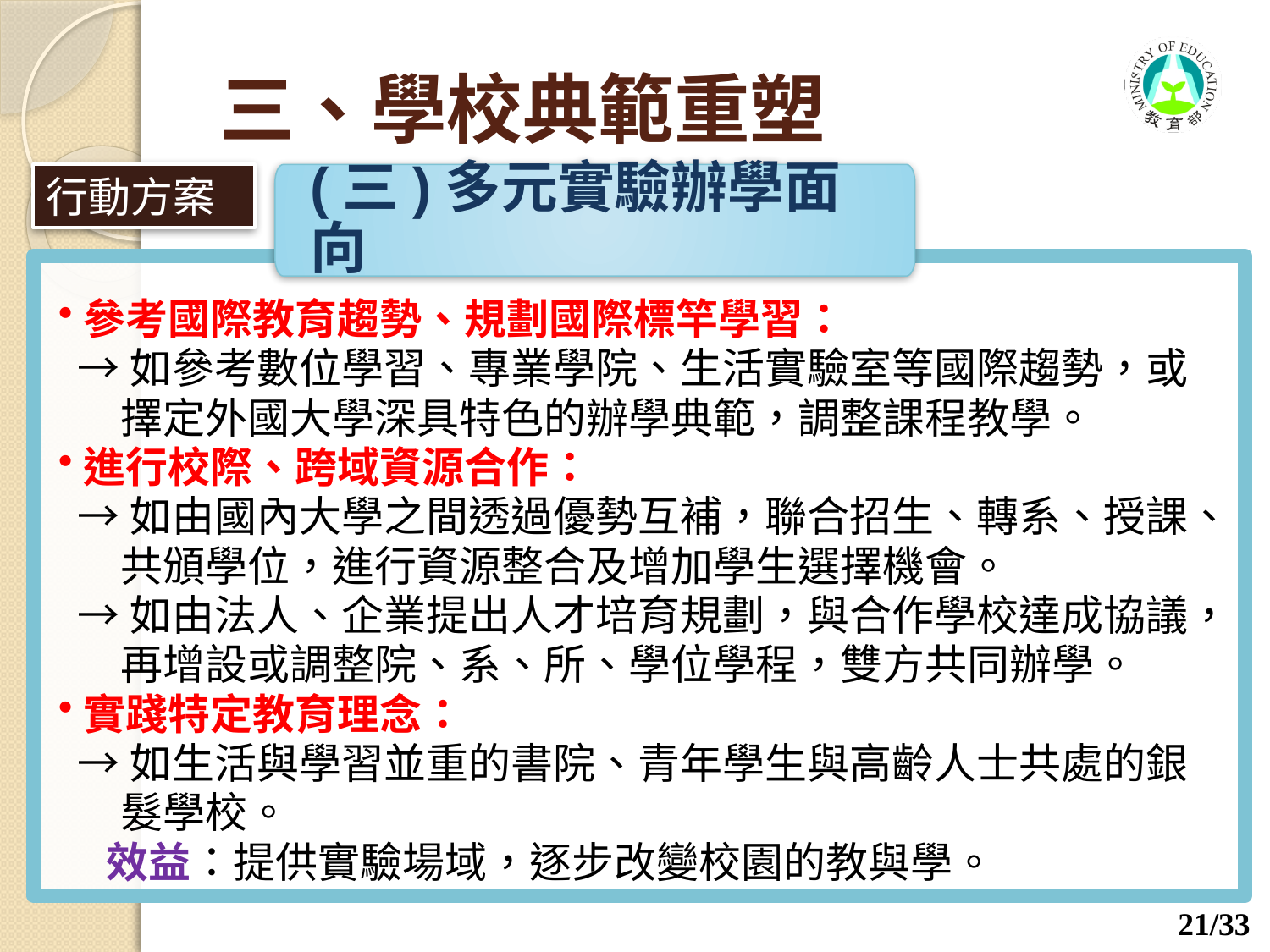

三、學校典範重塑
行動方案
(三)多元實驗辦學面向
參考國際教育趨勢、規劃國際標竿學習：
  →如參考數位學習、專業學院、生活實驗室等國際趨勢，或擇定外國大學深具特色的辦學典範，調整課程教學。
進行校際、跨域資源合作：
  →如由國內大學之間透過優勢互補，聯合招生、轉系、授課、共頒學位，進行資源整合及增加學生選擇機會。
  →如由法人、企業提出人才培育規劃，與合作學校達成協議，再增設或調整院、系、所、學位學程，雙方共同辦學。
實踐特定教育理念：
  →如生活與學習並重的書院、青年學生與高齡人士共處的銀髮學校。
    效益：提供實驗場域，逐步改變校園的教與學。